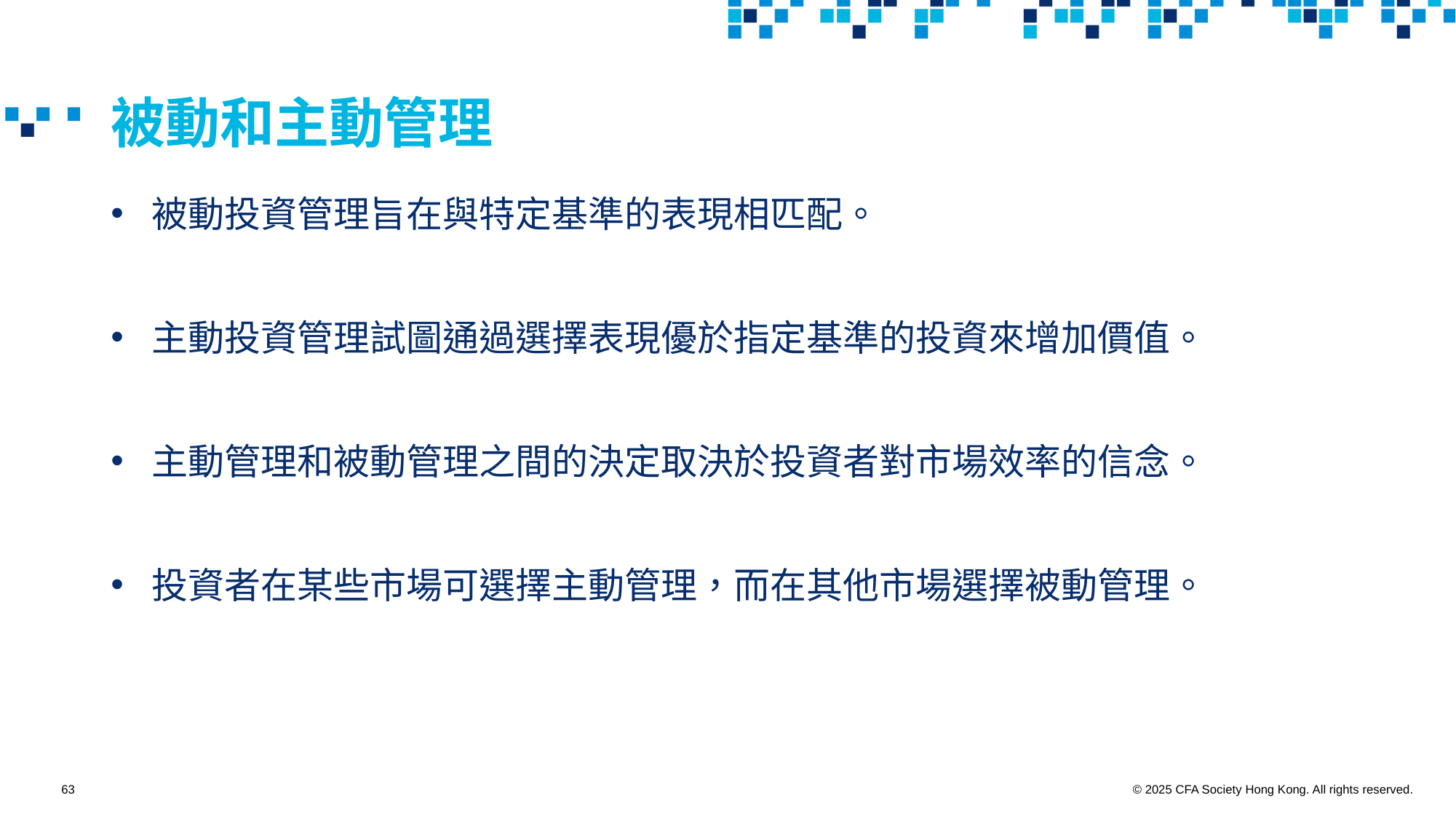

# 被動和主動管理
被動投資管理旨在與特定基準的表現相匹配。

主動投資管理試圖通過選擇表現優於指定基準的投資來增加價值。

主動管理和被動管理之間的決定取決於投資者對市場效率的信念。

投資者在某些市場可選擇主動管理，而在其他市場選擇被動管理。
63
© 2025 CFA Society Hong Kong. All rights reserved.